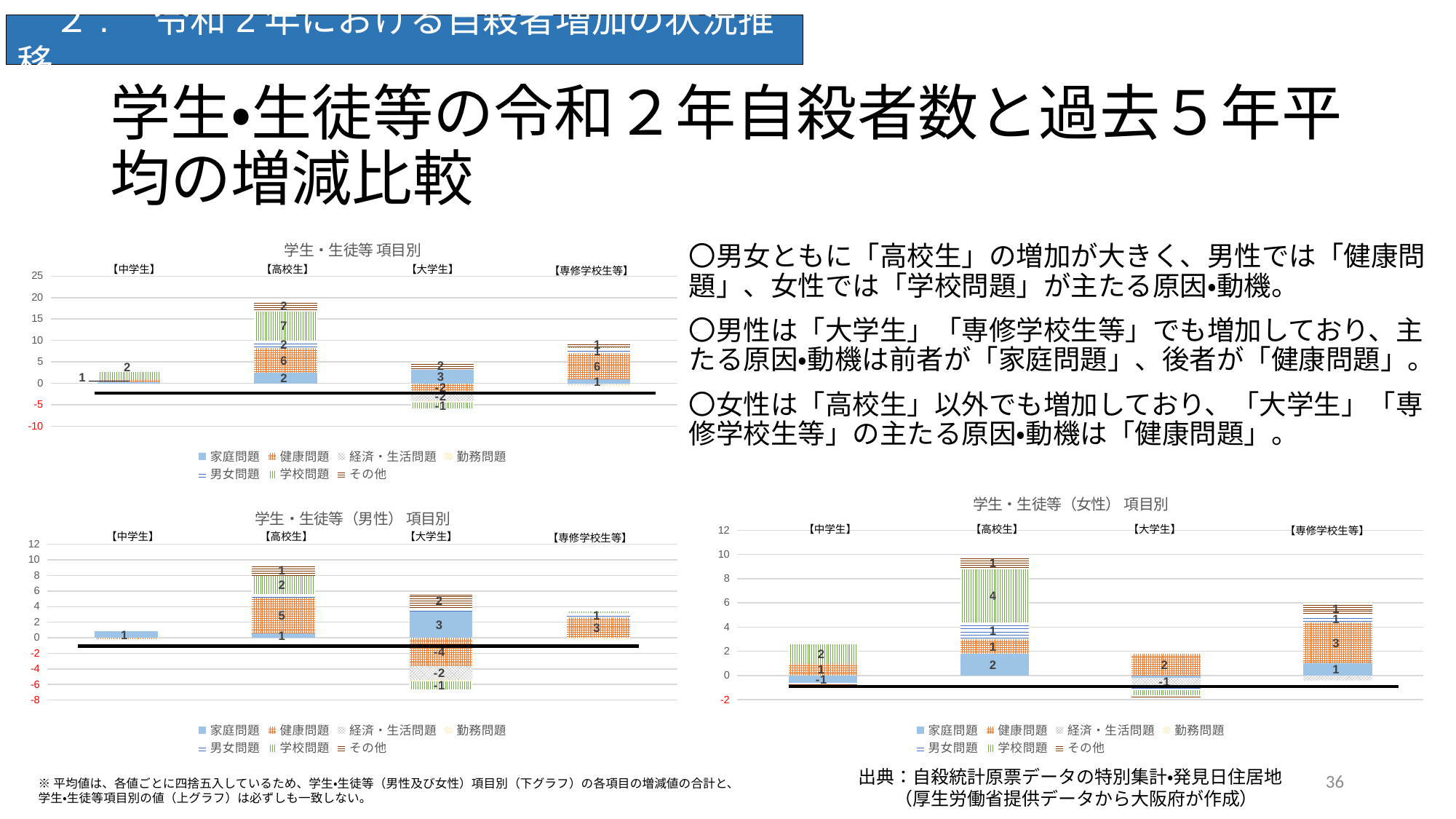

２.　令和2年における自殺者増加の状況推移
# 学生・生徒等の令和２年自殺者数と過去５年平均の増減比較
〇男女ともに「高校生」の増加が大きく、男性では「健康問題」、女性では「学校問題」が主たる原因・動機。
〇男性は「大学生」「専修学校生等」でも増加しており、主たる原因・動機は前者が「家庭問題」、後者が「健康問題」。
〇女性は「高校生」以外でも増加しており、「大学生」「専修学校生等」の主たる原因・動機は「健康問題」。

### Chart: 学生・生徒等 項目別

| Category | 家庭問題 | 健康問題 | 経済・生活問題 | 勤務問題 | 男女問題 | 学校問題 | その他 |
|---|---|---|---|---|---|---|---|
| 中学生 | 0.19999999999999996 | 0.8 | 0.0 | 0.0 | -0.2 | 1.6 | -0.4 |
| 高校生 | 2.4 | 5.8 | 0.0 | 0.0 | 1.8 | 6.8 | 2.4 |
| 大学生 | 3.2 | -1.8000000000000007 | -2.4000000000000004 | -0.2 | 0.0 | -1.4000000000000004 | 1.8 |
| 専修学校生等 | 1.0 | 6.0 | -0.3999999999999999 | -0.2 | 1.2 | 0.20000000000000018 | 1.2 |
【専修学校生等】
【中学生】
【高校生】
【大学生】

### Chart: 学生・生徒等（女性） 項目別

| Category | 家庭問題 | 健康問題 | 経済・生活問題 | 勤務問題 | 男女問題 | 学校問題 | その他 |
|---|---|---|---|---|---|---|---|
| 中学生 | -0.6 | 1.0 | 0.0 | 0.0 | 0.0 | 1.6 | -0.2 |
| 高校生 | 1.8 | 1.2 | 0.0 | 0.0 | 1.4 | 4.4 | 1.0 |
| 大学生 | -0.19999999999999996 | 1.7999999999999998 | -0.6 | 0.0 | -0.3999999999999999 | -0.3999999999999999 | -0.2 |
| 専修学校生等 | 1.0 | 3.4 | -0.4 | 0.0 | 0.6 | 0.0 | 1.0 |
【専修学校生等】
【中学生】
【高校生】
【大学生】

### Chart: 学生・生徒等（男性） 項目別

| Category | 家庭問題 | 健康問題 | 経済・生活問題 | 勤務問題 | 男女問題 | 学校問題 | その他 |
|---|---|---|---|---|---|---|---|
| 中学生 | 0.8 | -0.2 | 0.0 | 0.0 | -0.2 | 0.0 | -0.2 |
| 高校生 | 0.6000000000000001 | 4.6 | 0.0 | 0.0 | 0.4 | 2.4000000000000004 | 1.4 |
| 大学生 | 3.4 | -3.5999999999999996 | -1.7999999999999998 | -0.2 | 0.3999999999999999 | -1.0 | 2.0 |
| 専修学校生等 | 0.0 | 2.6 | 0.0 | -0.2 | 0.6 | 0.19999999999999996 | 0.19999999999999996 |
【専修学校生等】
【中学生】
【高校生】
【大学生】
36
出典：自殺統計原票データの特別集計・発見日住居地
　　（厚生労働省提供データから大阪府が作成）
※平均値は、各値ごとに四捨五入しているため、学生・生徒等（男性及び女性）項目別（下グラフ）の各項目の増減値の合計と、
学生・生徒等項目別の値（上グラフ）は必ずしも一致しない。